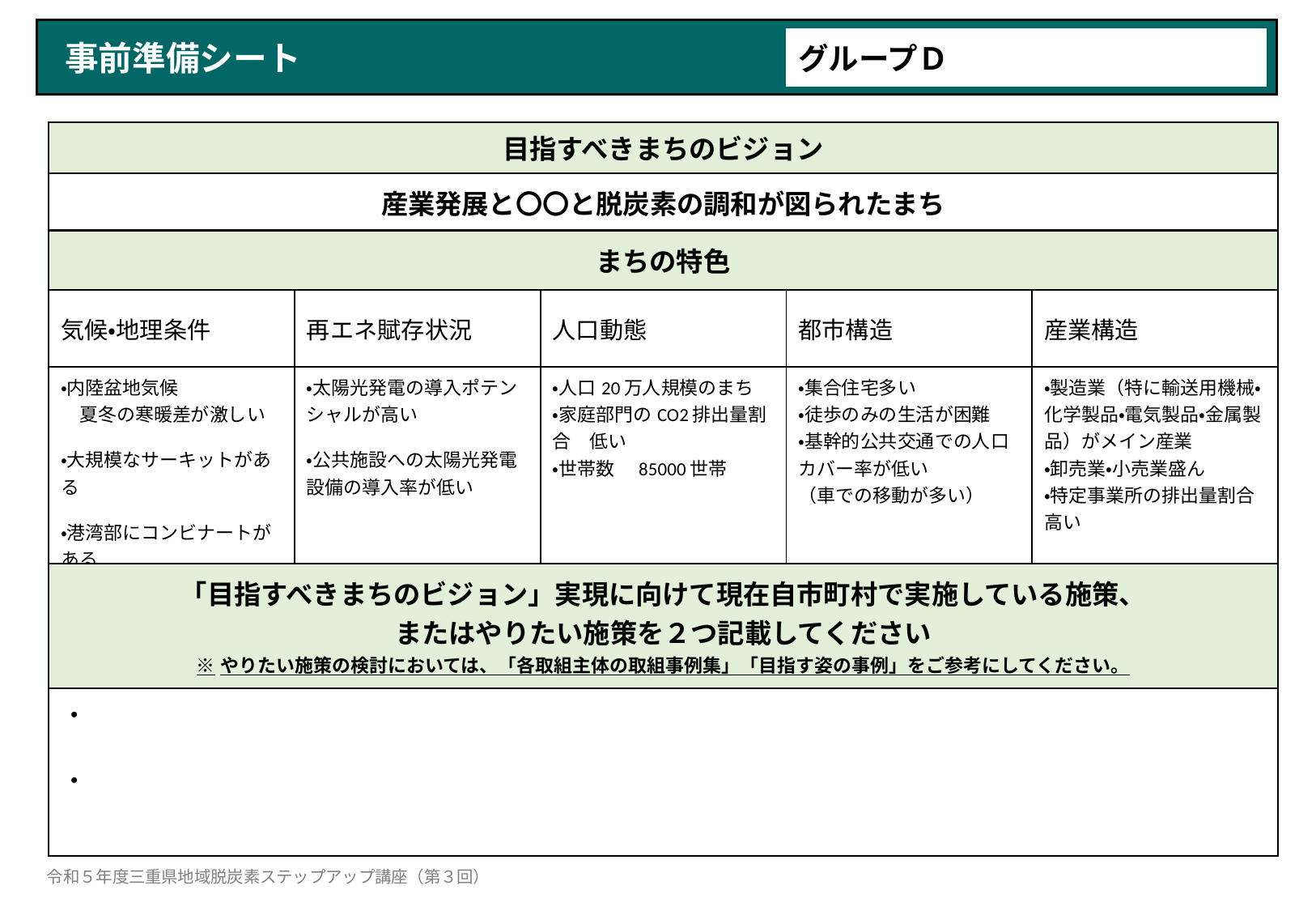

事前準備シート
グループＤ
| 目指すべきまちのビジョン |
| --- |
| 産業発展と〇〇と脱炭素の調和が図られたまち |
| まちの特色 |  |  |  |  |
| --- | --- | --- | --- | --- |
| 気候・地理条件 | 再エネ賦存状況 | 人口動態 | 都市構造 | 産業構造 |
| ・内陸盆地気候 　夏冬の寒暖差が激しい ・大規模なサーキットがある ・港湾部にコンビナートがある | ・太陽光発電の導入ポテンシャルが高い ・公共施設への太陽光発電設備の導入率が低い | ・人口20万人規模のまち ・家庭部門のCO2排出量割合　低い ・世帯数　85000世帯 | ・集合住宅多い ・徒歩のみの生活が困難 ・基幹的公共交通での人口カバー率が低い （車での移動が多い） | ・製造業（特に輸送用機械・化学製品・電気製品・金属製品）がメイン産業 ・卸売業・小売業盛ん ・特定事業所の排出量割合高い |
| 「目指すべきまちのビジョン」実現に向けて現在自市町村で実施している施策、 またはやりたい施策を２つ記載してください ※やりたい施策の検討においては、「各取組主体の取組事例集」「目指す姿の事例」をご参考にしてください。 |
| --- |
| ・ ・ |
令和５年度三重県地域脱炭素ステップアップ講座（第３回）